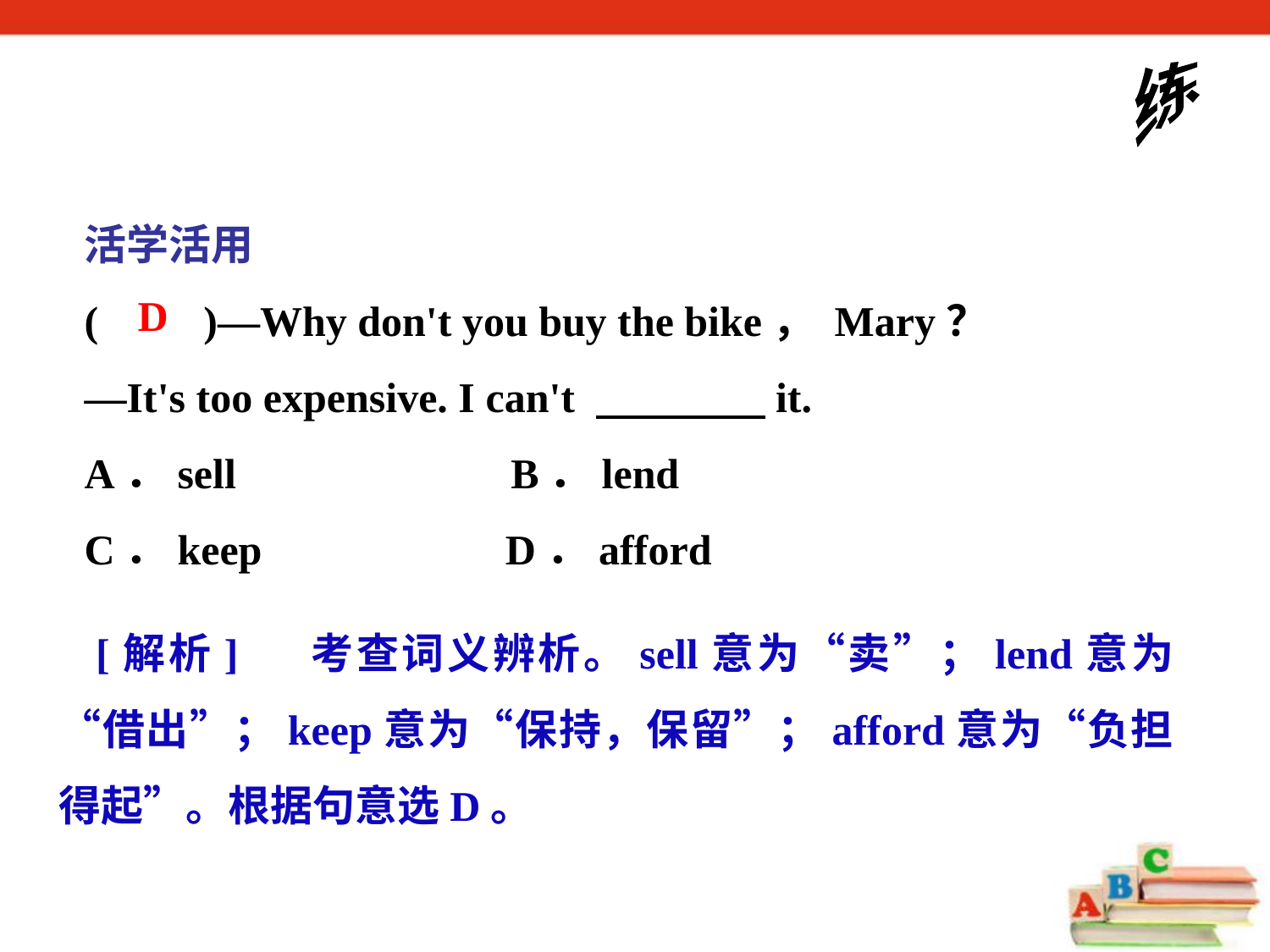

练
活学活用
(　　)—Why don't you buy the bike， Mary？
—It's too expensive. I can't 　　　　it.
A．sell　　　　　　B．lend
C．keep                       D．afford
D
[解析] 　考查词义辨析。sell意为“卖”；lend意为“借出”；keep意为“保持，保留”；afford意为“负担得起”。根据句意选D。